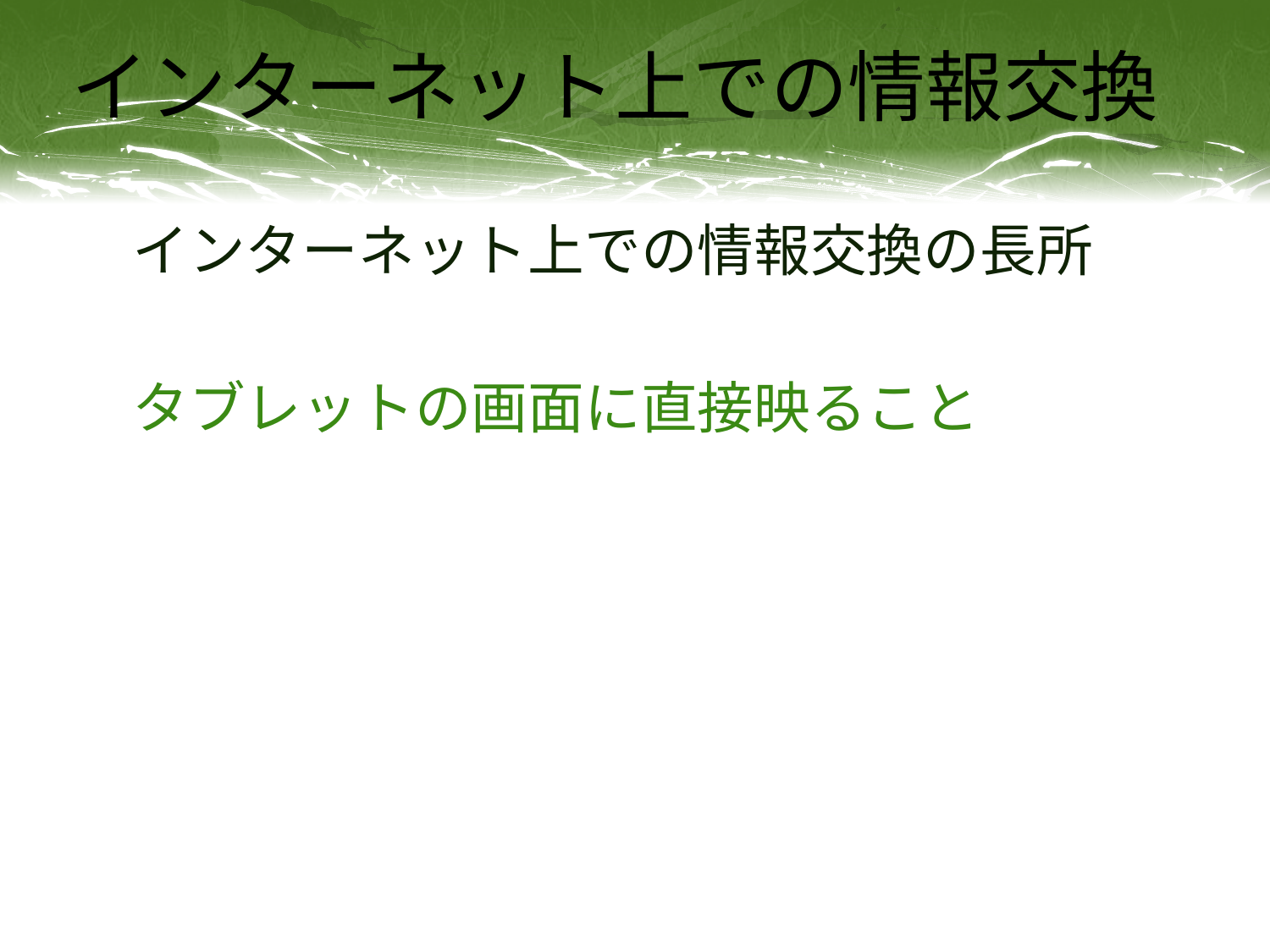

# インターネット上での情報交換
　インターネット上での情報交換の長所

　タブレットの画面に直接映ること